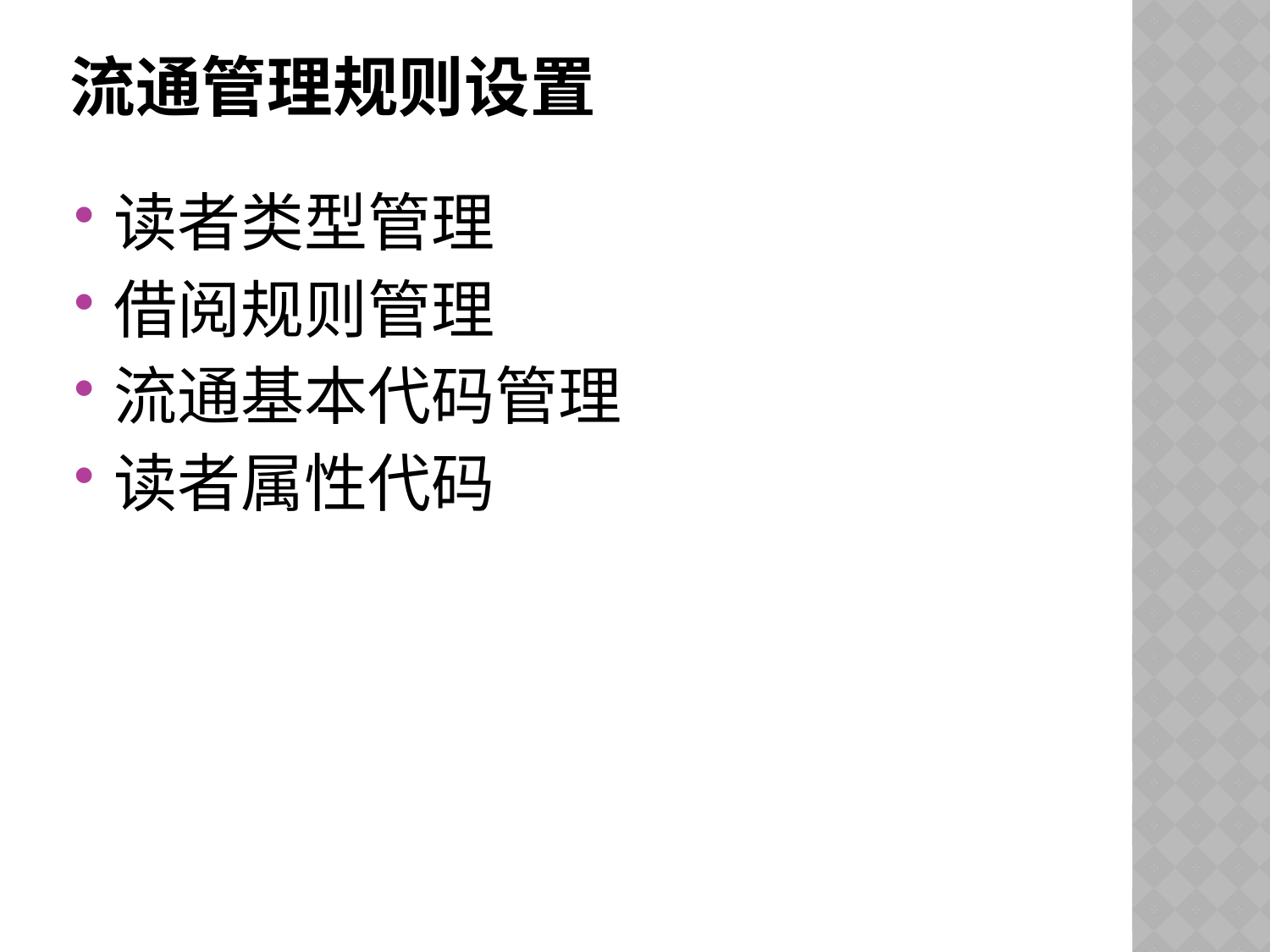

# 流通管理规则设置
读者类型管理
借阅规则管理
流通基本代码管理
读者属性代码